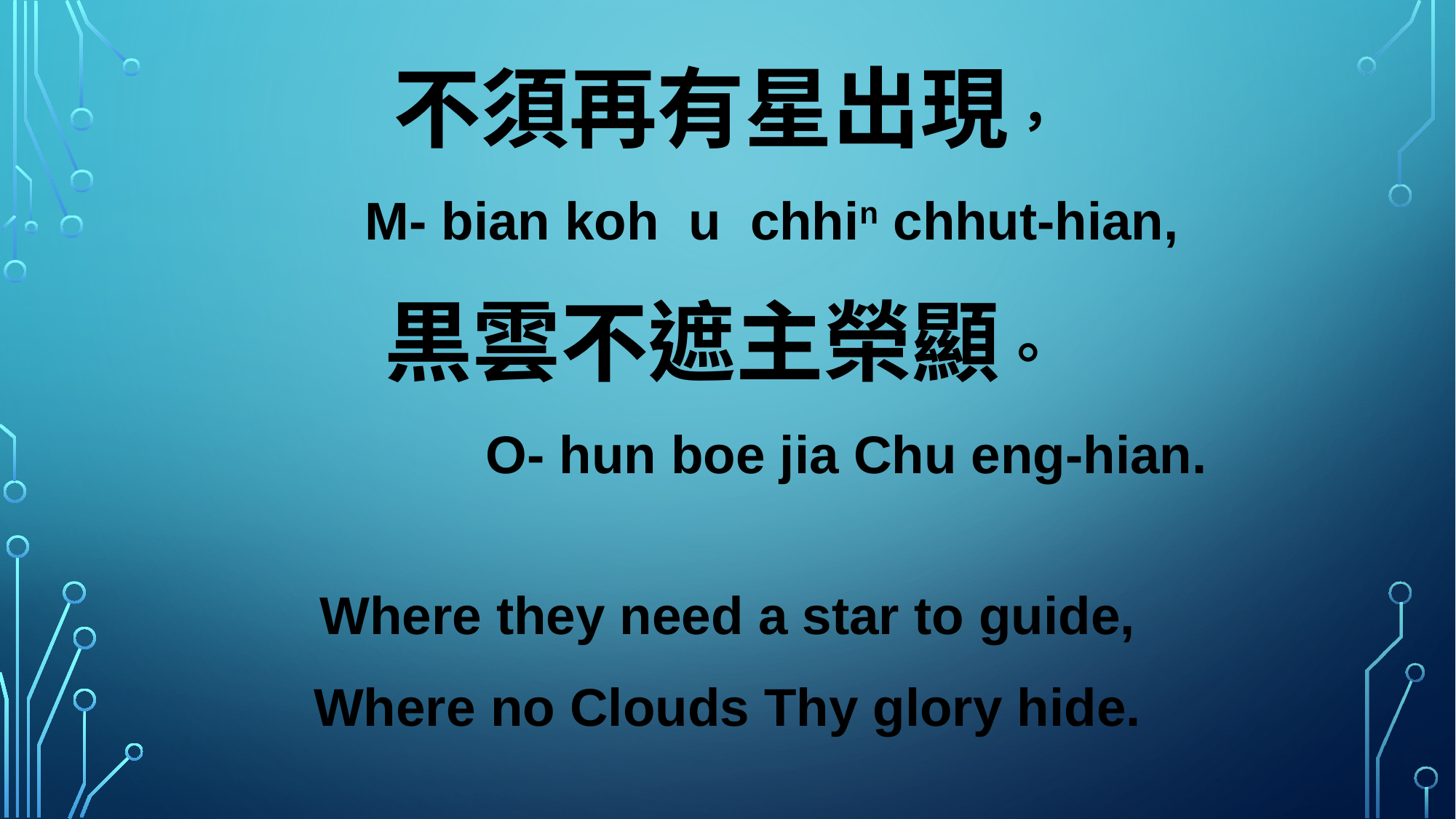

不須再有星出現，
      M- bian koh  u  chhin chhut-hian,
黒雲不遮主榮顯。
                     O- hun boe jia Chu eng-hian.

Where they need a star to guide,
Where no Clouds Thy glory hide.